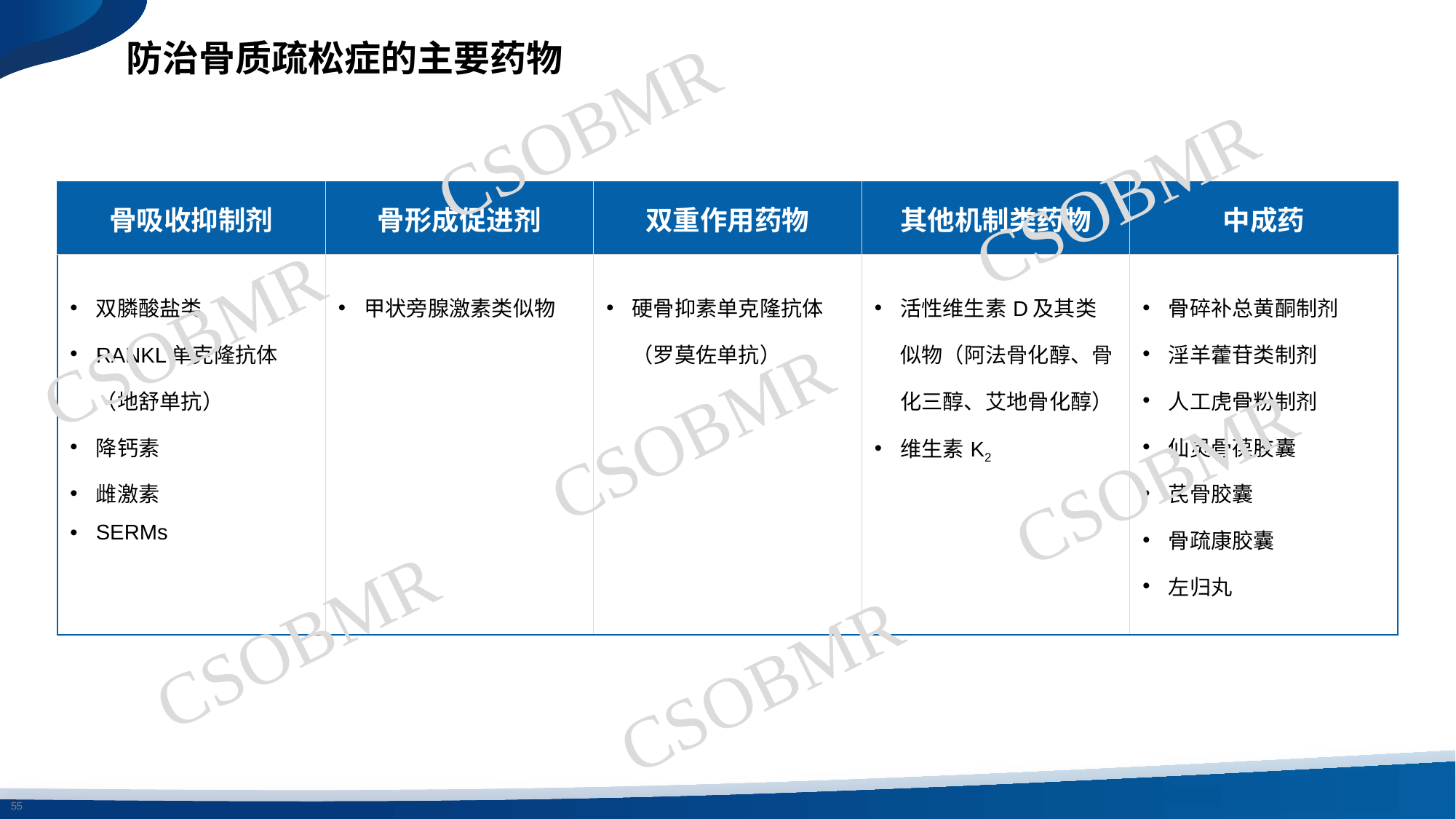

防治骨质疏松症的主要药物
CSOBMR
CSOBMR
| 骨吸收抑制剂 | 骨形成促进剂 | 双重作用药物 | 其他机制类药物 | 中成药 |
| --- | --- | --- | --- | --- |
| 双膦酸盐类 RANKL单克隆抗体（地舒单抗） 降钙素 雌激素 SERMs | 甲状旁腺激素类似物 | 硬骨抑素单克隆抗体（罗莫佐单抗） | 活性维生素D及其类似物（阿法骨化醇、骨化三醇、艾地骨化醇） 维生素K2 | 骨碎补总黄酮制剂 淫羊藿苷类制剂 人工虎骨粉制剂 仙灵骨葆胶囊 芪骨胶囊 骨疏康胶囊 左归丸 |
CSOBMR
CSOBMR
CSOBMR
CSOBMR
CSOBMR

55